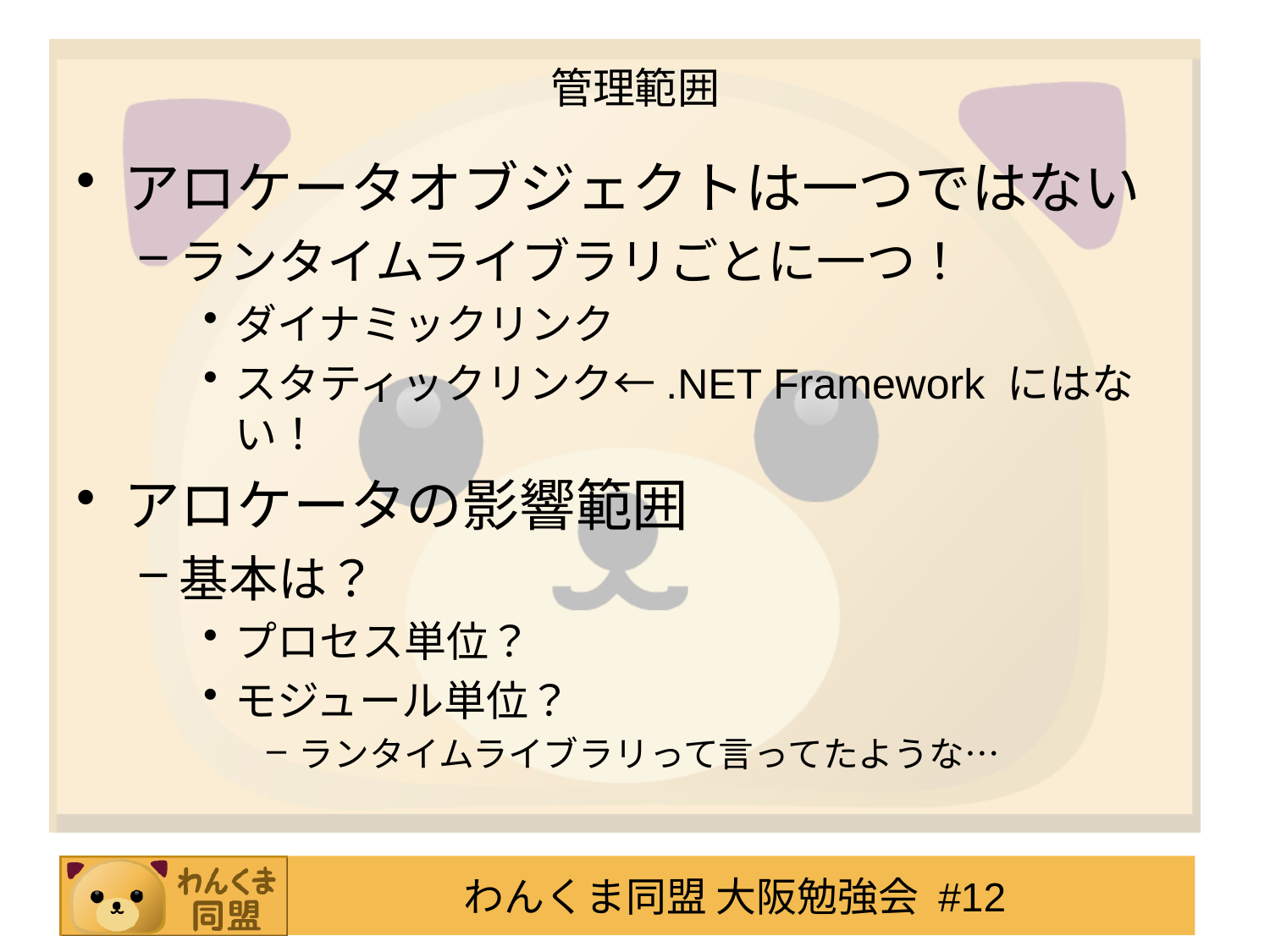

# 管理範囲
アロケータオブジェクトは一つではない
ランタイムライブラリごとに一つ！
ダイナミックリンク
スタティックリンク←.NET Framework にはない！
アロケータの影響範囲
基本は？
プロセス単位？
モジュール単位？
ランタイムライブラリって言ってたような…